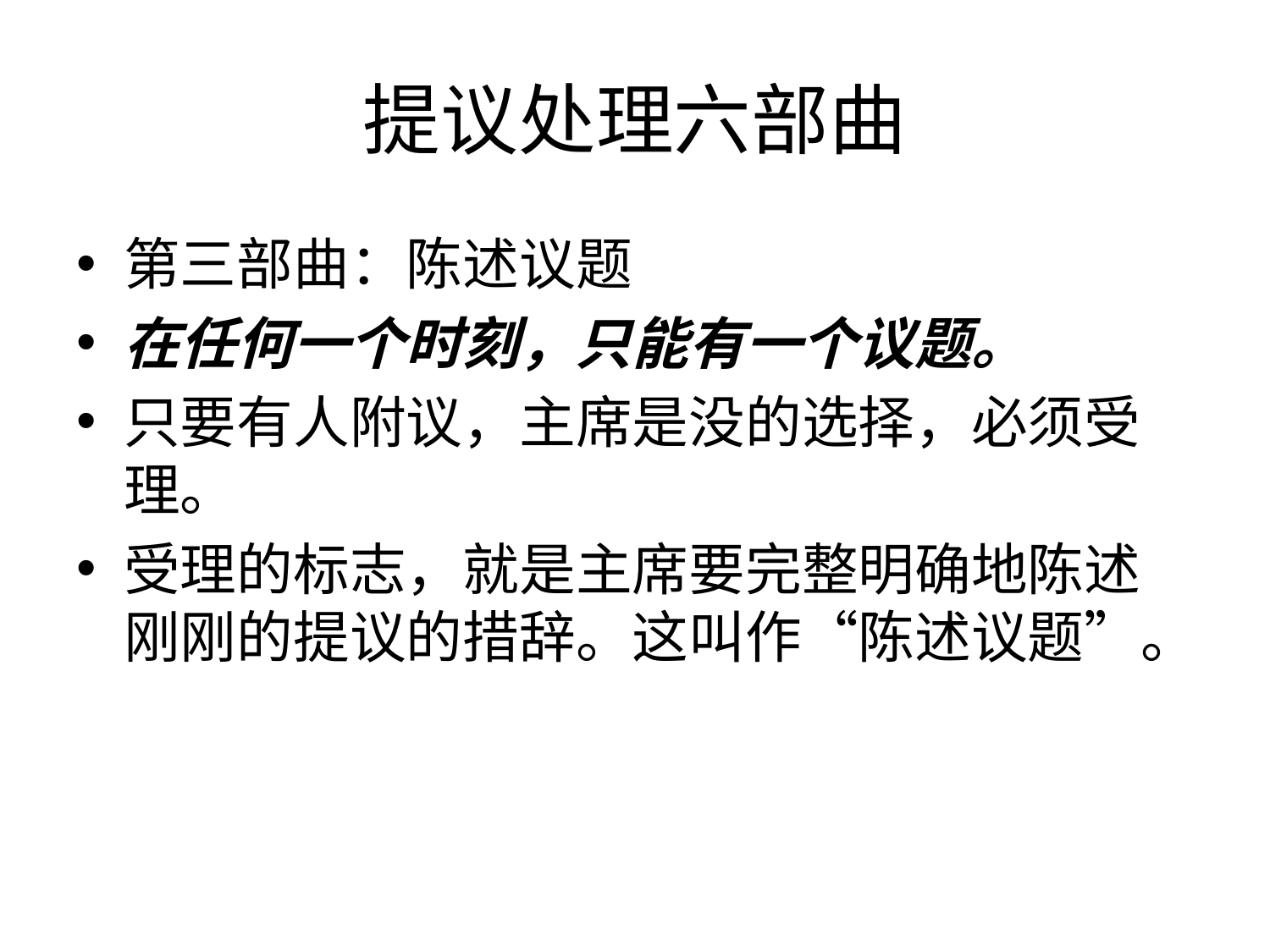

# 提议处理六部曲
第三部曲：陈述议题
在任何一个时刻，只能有一个议题。
只要有人附议，主席是没的选择，必须受理。
受理的标志，就是主席要完整明确地陈述刚刚的提议的措辞。这叫作“陈述议题”。